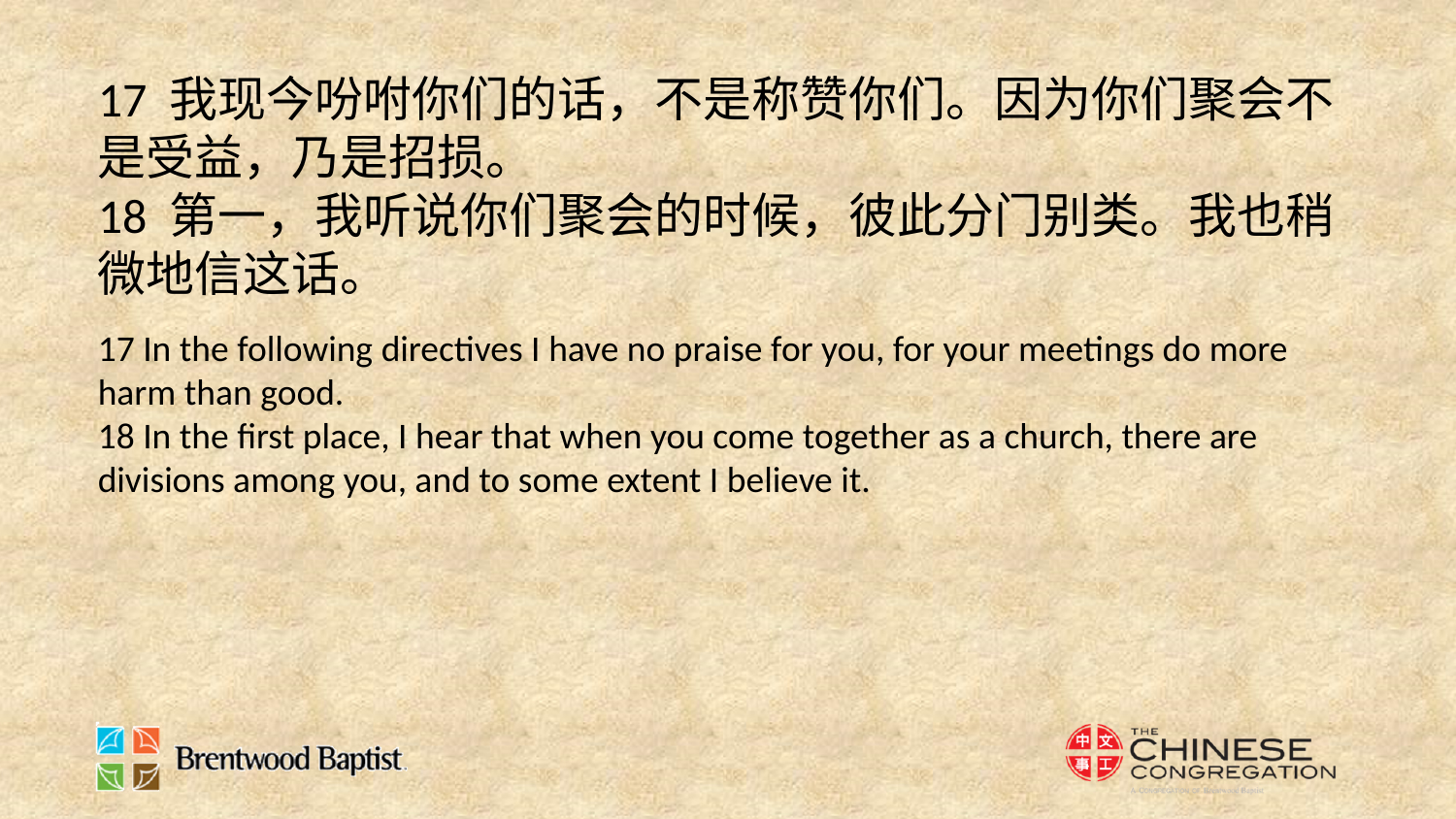

17 我现今吩咐你们的话，不是称赞你们。因为你们聚会不是受益，乃是招损。
18 第一，我听说你们聚会的时候，彼此分门别类。我也稍微地信这话。

17 In the following directives I have no praise for you, for your meetings do more harm than good.
18 In the first place, I hear that when you come together as a church, there are divisions among you, and to some extent I believe it.